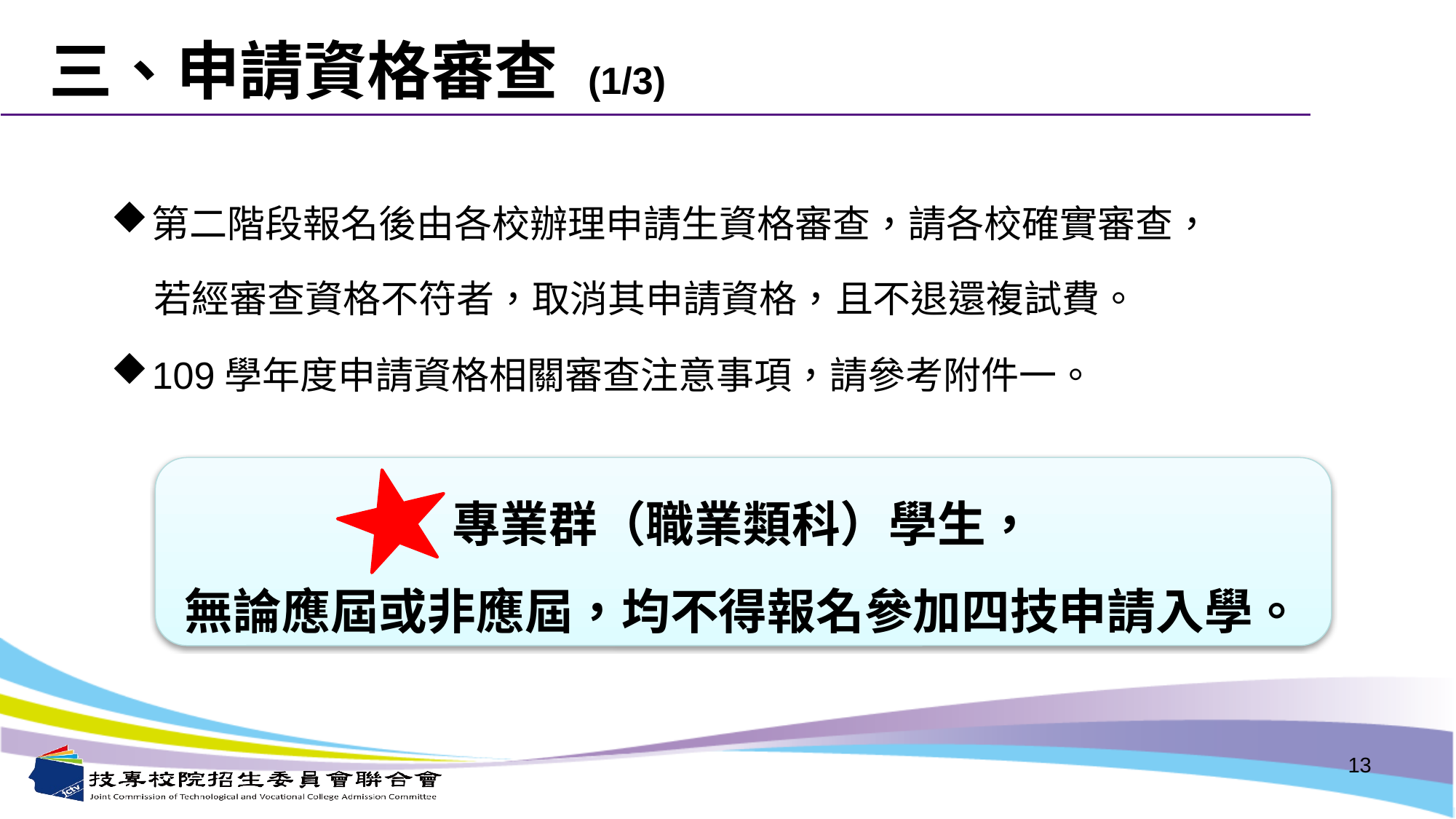

三、申請資格審查 (1/3)
第二階段報名後由各校辦理申請生資格審查，請各校確實審查，
    若經審查資格不符者，取消其申請資格，且不退還複試費。
109學年度申請資格相關審查注意事項，請參考附件一。
專業群（職業類科）學生，
無論應屆或非應屆，均不得報名參加四技申請入學。

13